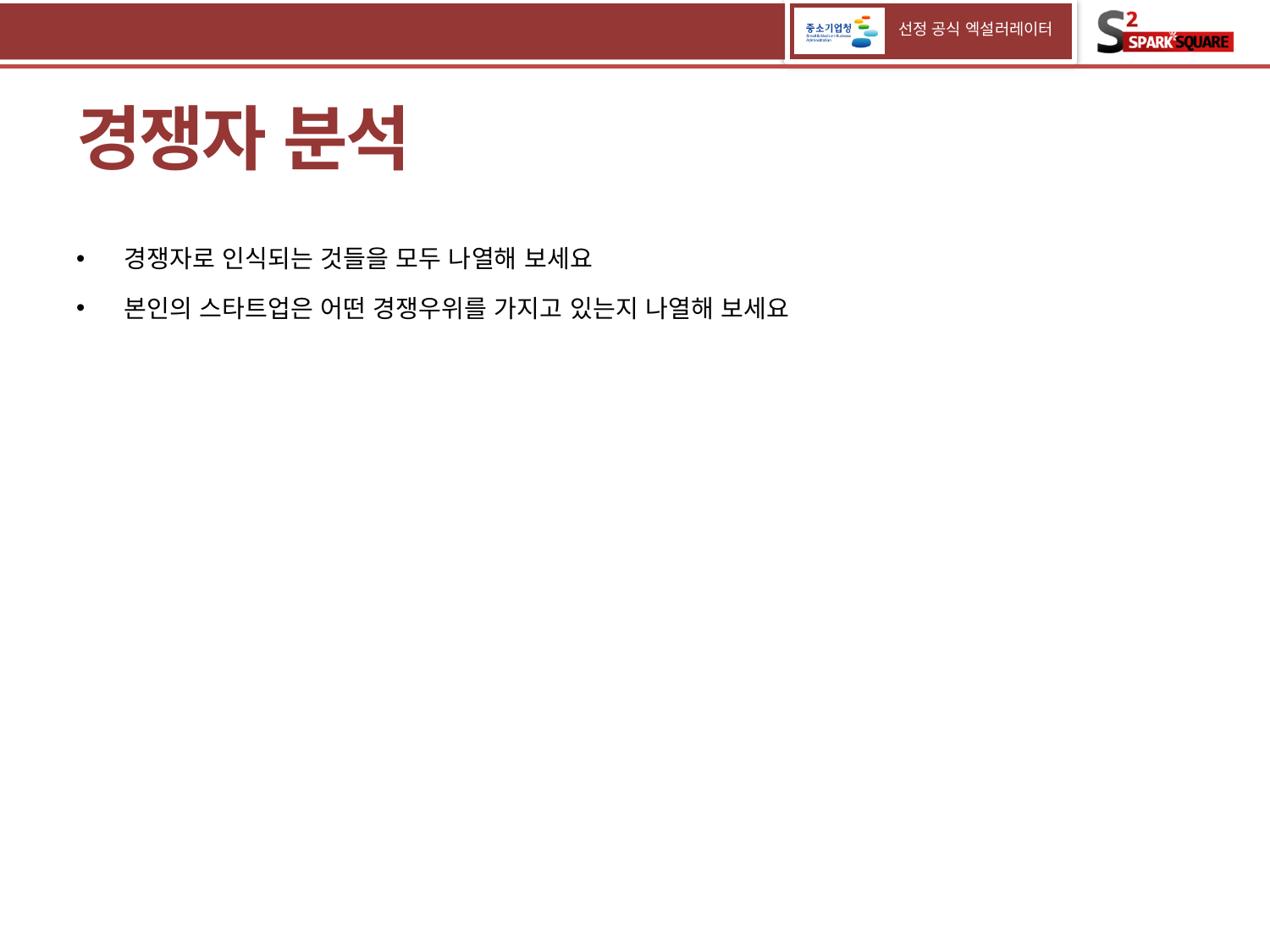

# 경쟁자 분석
경쟁자로 인식되는 것들을 모두 나열해 보세요
본인의 스타트업은 어떤 경쟁우위를 가지고 있는지 나열해 보세요